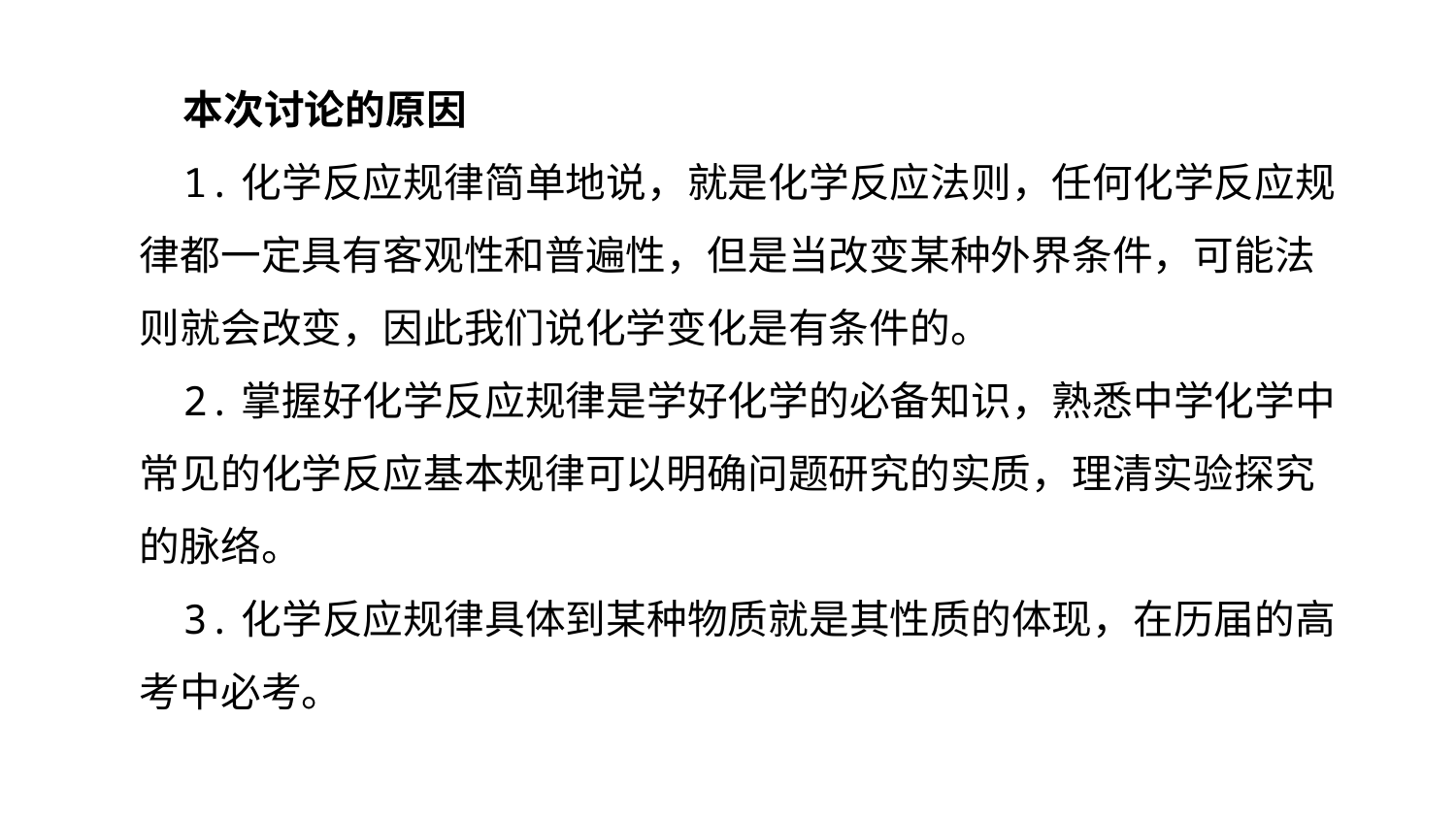

本次讨论的原因
1.化学反应规律简单地说，就是化学反应法则，任何化学反应规律都一定具有客观性和普遍性，但是当改变某种外界条件，可能法则就会改变，因此我们说化学变化是有条件的。
2.掌握好化学反应规律是学好化学的必备知识，熟悉中学化学中常见的化学反应基本规律可以明确问题研究的实质，理清实验探究的脉络。
3.化学反应规律具体到某种物质就是其性质的体现，在历届的高考中必考。